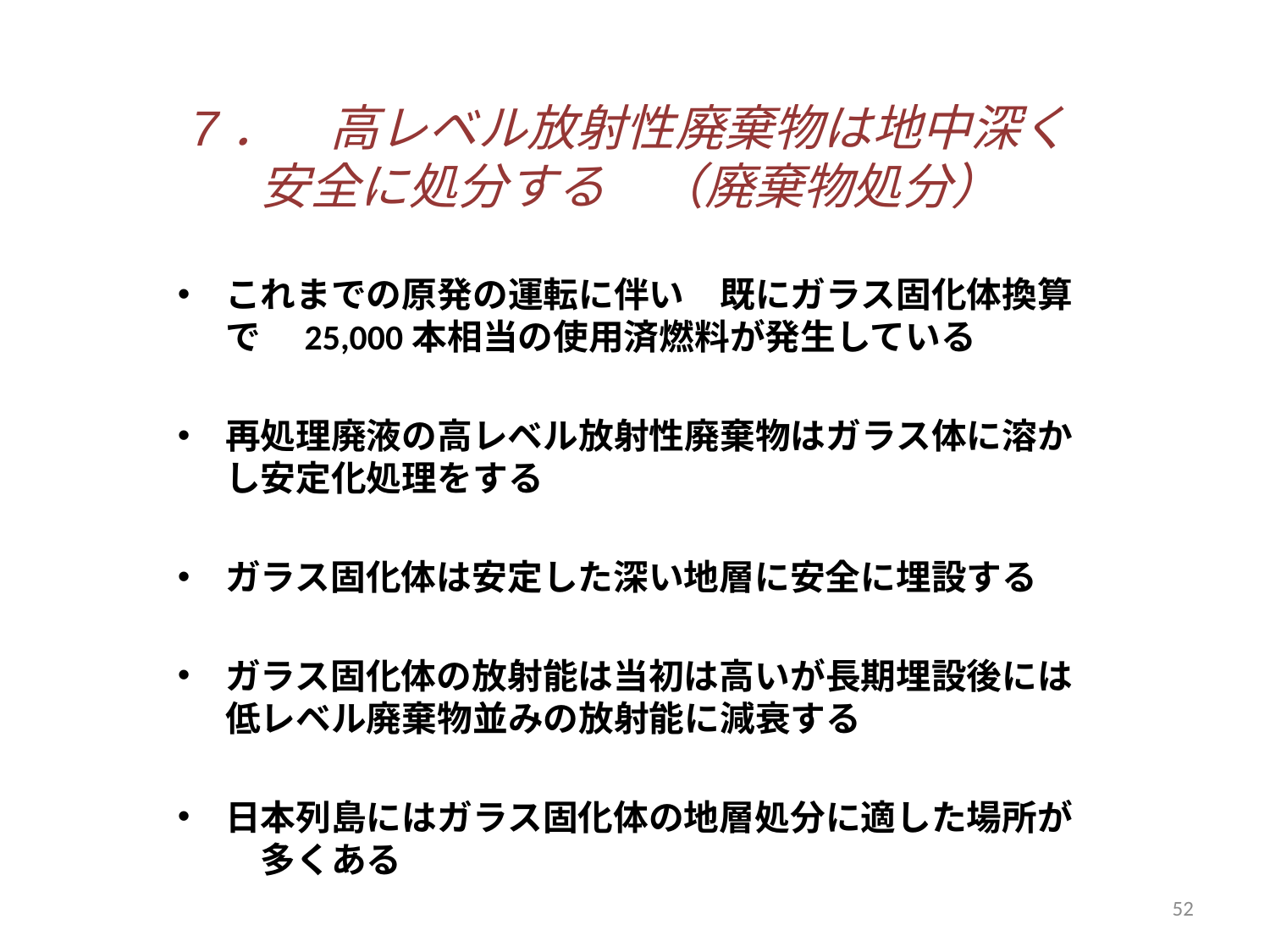

# 7．　高レベル放射性廃棄物は地中深く 安全に処分する　（廃棄物処分）
これまでの原発の運転に伴い　既にガラス固化体換算で　25,000本相当の使用済燃料が発生している

再処理廃液の高レベル放射性廃棄物はガラス体に溶かし安定化処理をする

ガラス固化体は安定した深い地層に安全に埋設する

ガラス固化体の放射能は当初は高いが長期埋設後には低レベル廃棄物並みの放射能に減衰する

日本列島にはガラス固化体の地層処分に適した場所が　多くある
52